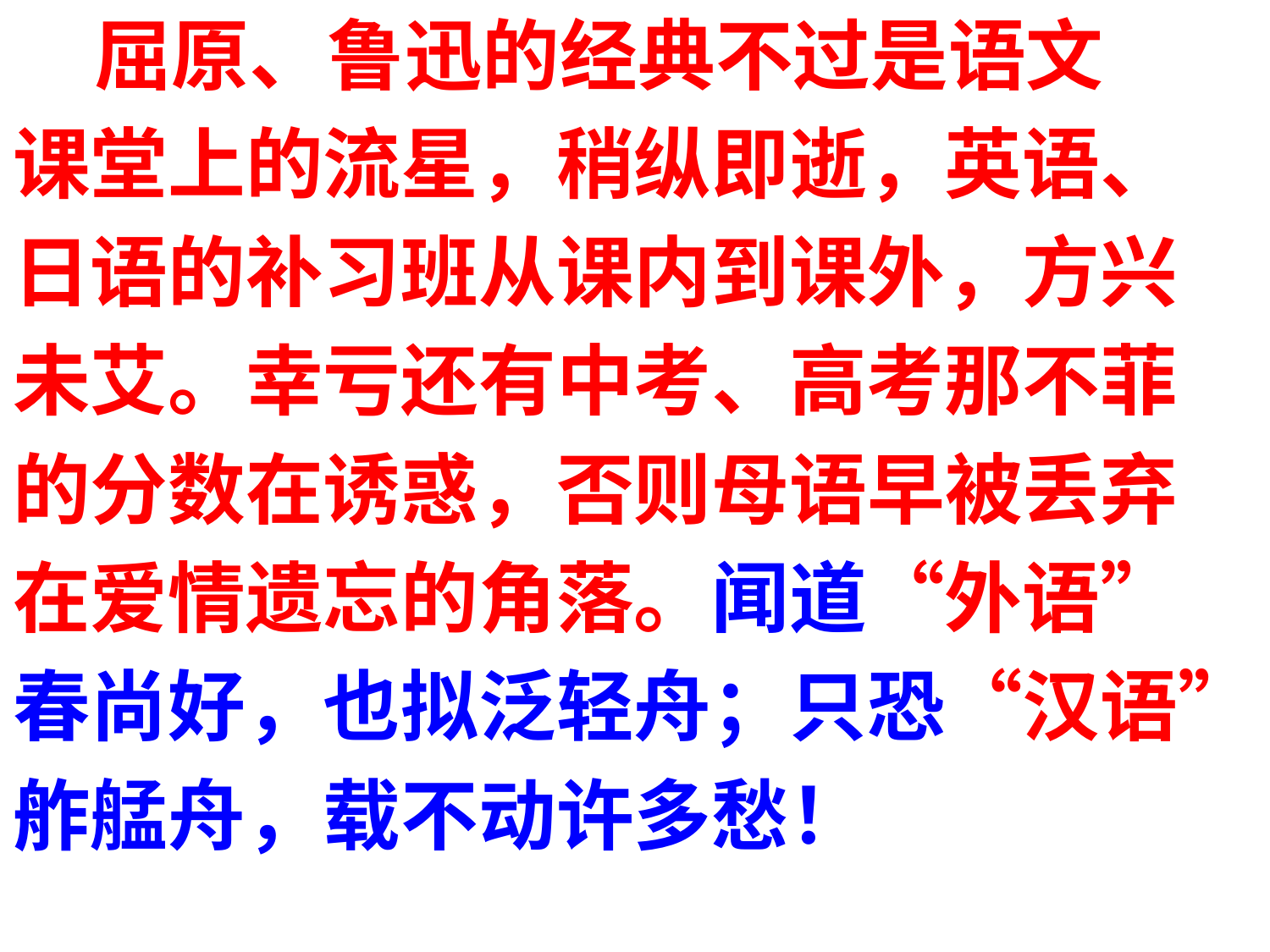

屈原、鲁迅的经典不过是语文
课堂上的流星，稍纵即逝，英语、
日语的补习班从课内到课外，方兴
未艾。幸亏还有中考、高考那不菲
的分数在诱惑，否则母语早被丢弃
在爱情遗忘的角落。闻道“外语”
春尚好，也拟泛轻舟；只恐“汉语”
舴艋舟，载不动许多愁！